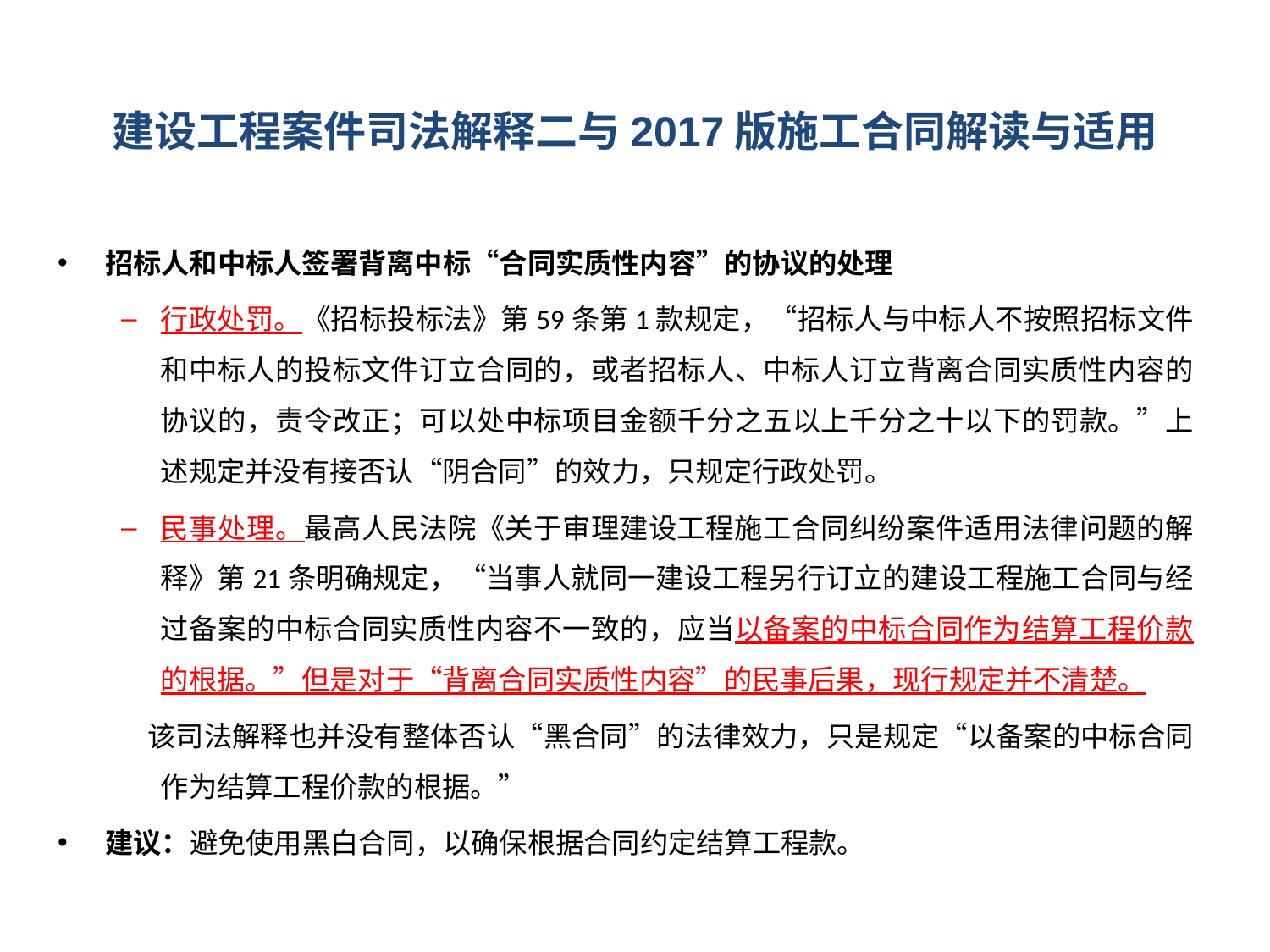

# 建设工程案件司法解释二与2017版施工合同解读与适用
招标人和中标人签署背离中标“合同实质性内容”的协议的处理
行政处罚。《招标投标法》第59条第1款规定，“招标人与中标人不按照招标文件和中标人的投标文件订立合同的，或者招标人、中标人订立背离合同实质性内容的协议的，责令改正；可以处中标项目金额千分之五以上千分之十以下的罚款。”上述规定并没有接否认“阴合同”的效力，只规定行政处罚。
民事处理。最高人民法院《关于审理建设工程施工合同纠纷案件适用法律问题的解释》第21条明确规定，“当事人就同一建设工程另行订立的建设工程施工合同与经过备案的中标合同实质性内容不一致的，应当以备案的中标合同作为结算工程价款的根据。”但是对于“背离合同实质性内容”的民事后果，现行规定并不清楚。
   该司法解释也并没有整体否认“黑合同”的法律效力，只是规定“以备案的中标合同作为结算工程价款的根据。”
建议：避免使用黑白合同，以确保根据合同约定结算工程款。
14